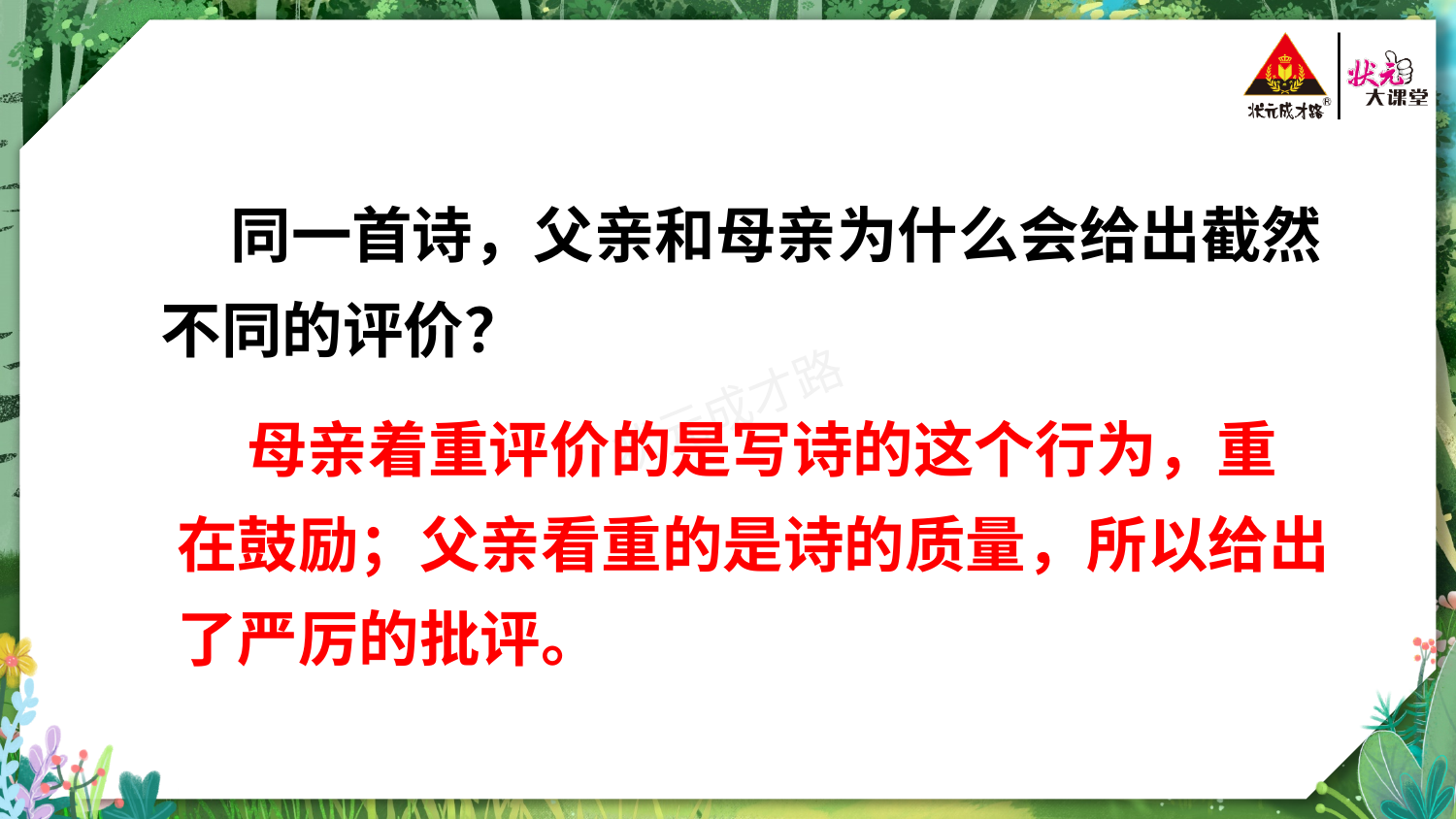

同一首诗，父亲和母亲为什么会给出截然不同的评价？
    母亲着重评价的是写诗的这个行为，重在鼓励；父亲看重的是诗的质量，所以给出了严厉的批评。